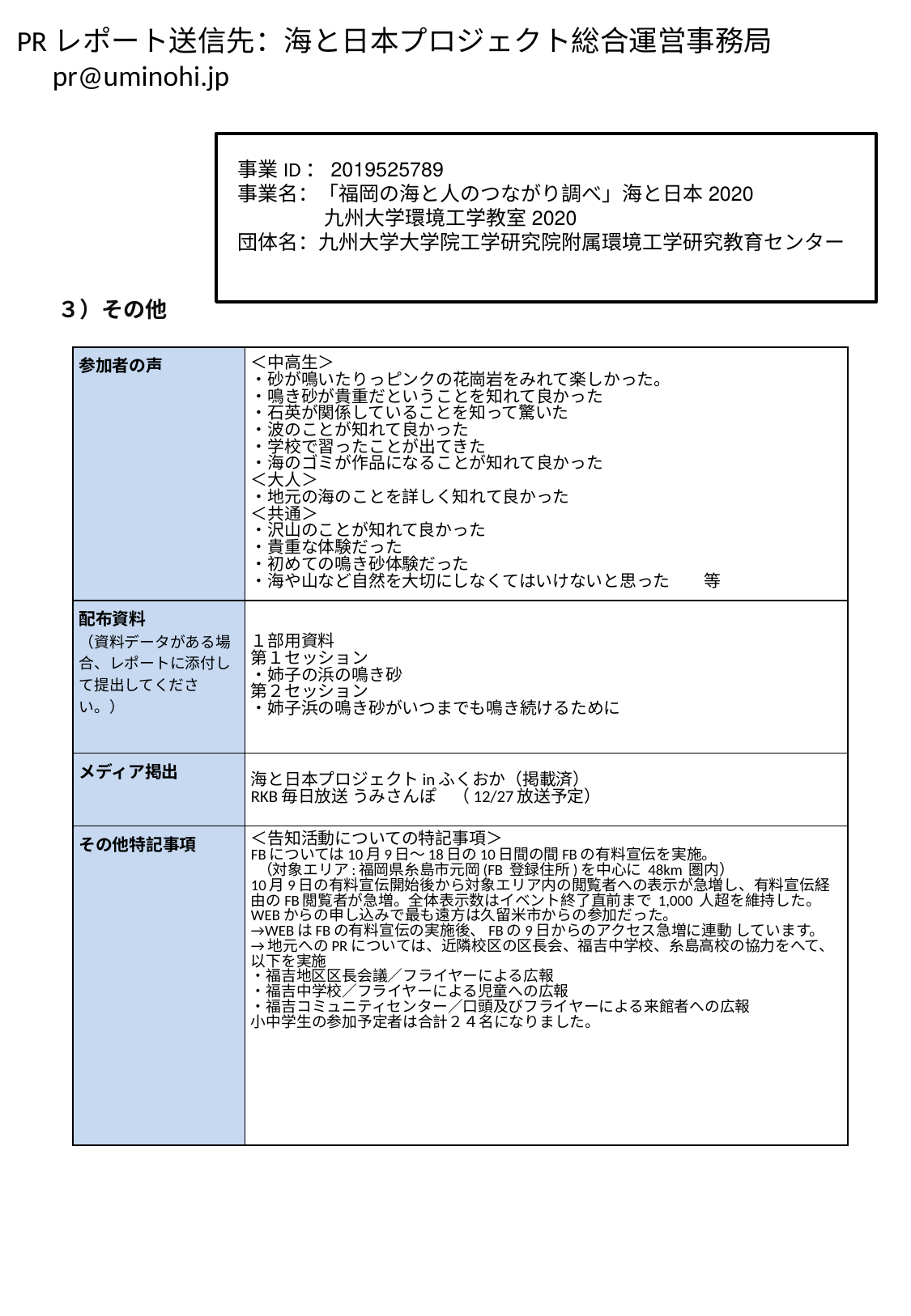

事業ID：2019525789
事業名：「福岡の海と人のつながり調べ」海と日本2020
　 九州大学環境工学教室2020
団体名：九州大学大学院工学研究院附属環境工学研究教育センター
３）その他
| 参加者の声 | ＜中高生＞ ・砂が鳴いたりっピンクの花崗岩をみれて楽しかった。 ・鳴き砂が貴重だということを知れて良かった ・石英が関係していることを知って驚いた ・波のことが知れて良かった ・学校で習ったことが出てきた ・海のゴミが作品になることが知れて良かった ＜大人＞ ・地元の海のことを詳しく知れて良かった ＜共通＞ ・沢山のことが知れて良かった ・貴重な体験だった ・初めての鳴き砂体験だった ・海や山など自然を大切にしなくてはいけないと思った　　等 |
| --- | --- |
| 配布資料 （資料データがある場合、レポートに添付して提出してください。） | １部用資料 第１セッション ・姉子の浜の鳴き砂 第２セッション ・姉子浜の鳴き砂がいつまでも鳴き続けるために |
| メディア掲出 | 海と日本プロジェクトinふくおか（掲載済） RKB毎日放送 うみさんぽ　（12/27放送予定） |
| その他特記事項 | ＜告知活動についての特記事項＞ FBについては10月9日～18日の10日間の間FBの有料宣伝を実施。 （対象エリア:福岡県糸島市元岡(FB 登録住所)を中心に 48km 圏内） 10月9日の有料宣伝開始後から対象エリア内の閲覧者への表示が急増し、有料宣伝経由のFB閲覧者が急増。全体表示数はイベント終了直前まで 1,000 人超を維持した。 WEBからの申し込みで最も遠方は久留米市からの参加だった。 →WEBはFBの有料宣伝の実施後、FBの9日からのアクセス急増に連動 しています。 →地元へのPRについては、近隣校区の区長会、福吉中学校、糸島高校の協力をへて、以下を実施 ・福吉地区区長会議／フライヤーによる広報 ・福吉中学校／フライヤーによる児童への広報 ・福吉コミュニティセンター／口頭及びフライヤーによる来館者への広報 小中学生の参加予定者は合計２４名になりました。 |